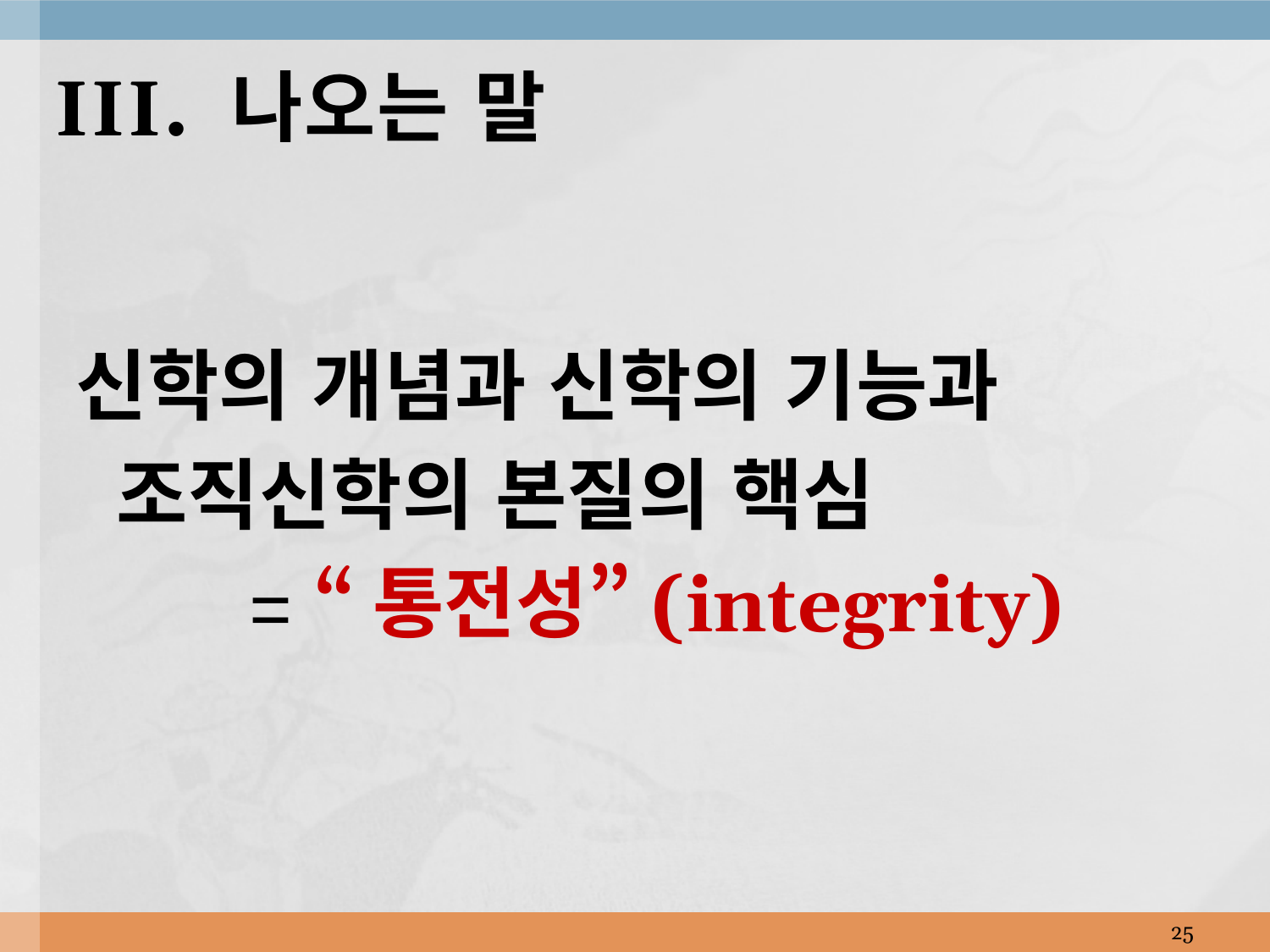

# III. 나오는 말

신학의 개념과 신학의 기능과
 조직신학의 본질의 핵심
         = “통전성”(integrity)
25